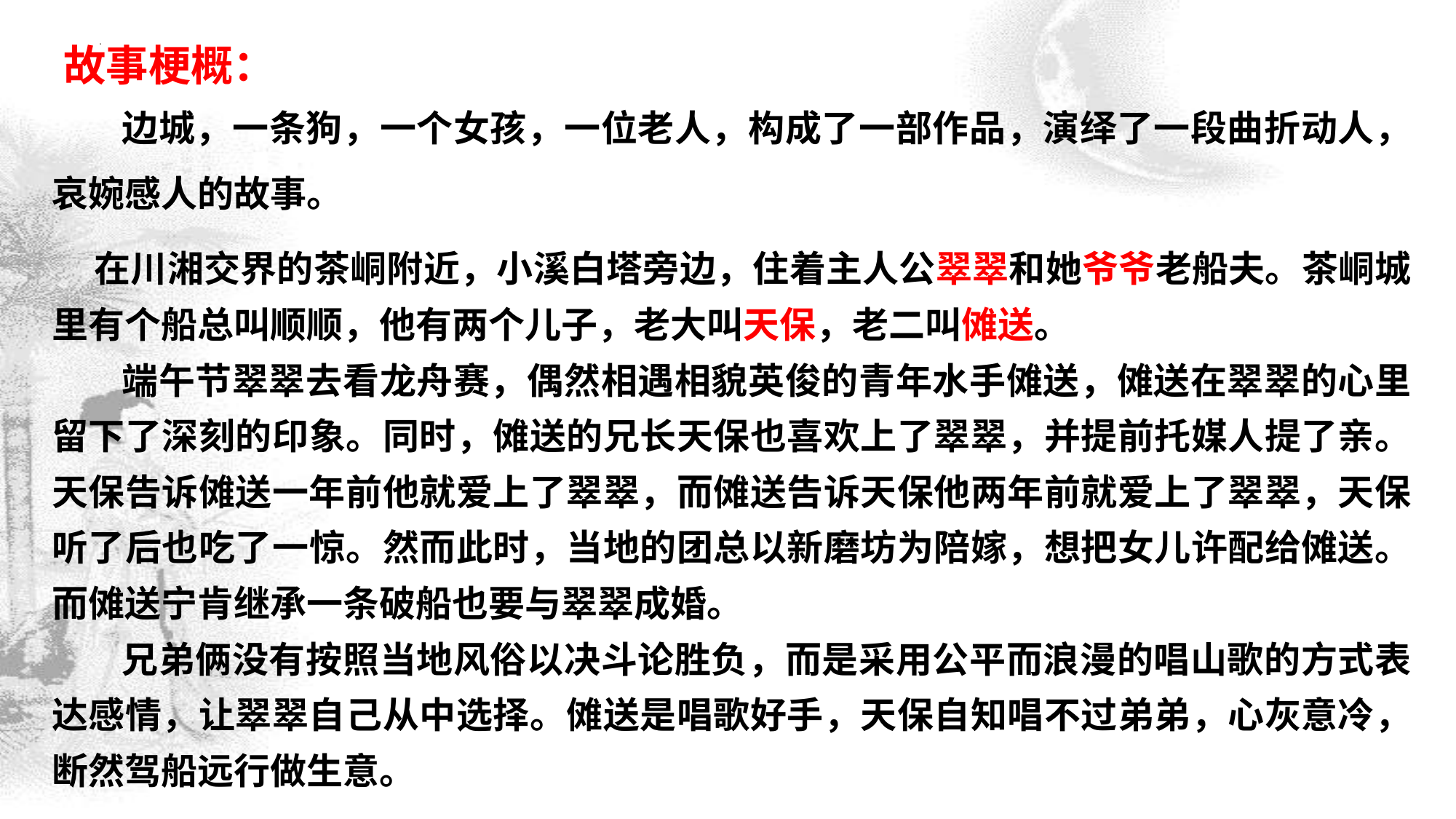

故事梗概：
       边城，一条狗，一个女孩，一位老人，构成了一部作品，演绎了一段曲折动人，哀婉感人的故事。
    在川湘交界的茶峒附近，小溪白塔旁边，住着主人公翠翠和她爷爷老船夫。茶峒城里有个船总叫顺顺，他有两个儿子，老大叫天保，老二叫傩送。
       端午节翠翠去看龙舟赛，偶然相遇相貌英俊的青年水手傩送，傩送在翠翠的心里留下了深刻的印象。同时，傩送的兄长天保也喜欢上了翠翠，并提前托媒人提了亲。天保告诉傩送一年前他就爱上了翠翠，而傩送告诉天保他两年前就爱上了翠翠，天保听了后也吃了一惊。然而此时，当地的团总以新磨坊为陪嫁，想把女儿许配给傩送。而傩送宁肯继承一条破船也要与翠翠成婚。
       兄弟俩没有按照当地风俗以决斗论胜负，而是采用公平而浪漫的唱山歌的方式表达感情，让翠翠自己从中选择。傩送是唱歌好手，天保自知唱不过弟弟，心灰意冷，断然驾船远行做生意。